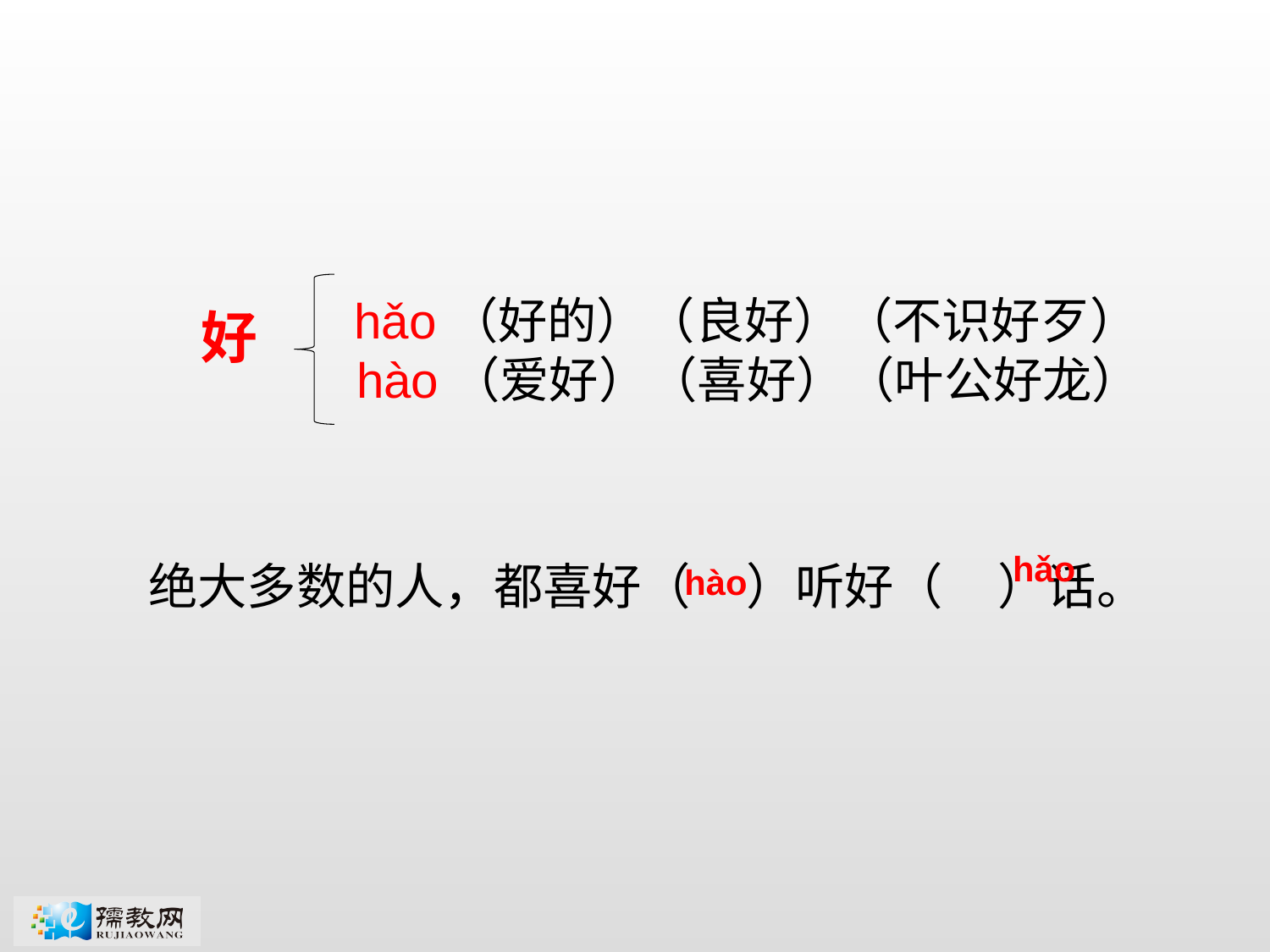

hǎo（好的）（良好）（不识好歹）
 hào（爱好）（喜好）（叶公好龙）
好
绝大多数的人，都喜好（     ）听好（     ）话。
hǎo
hào